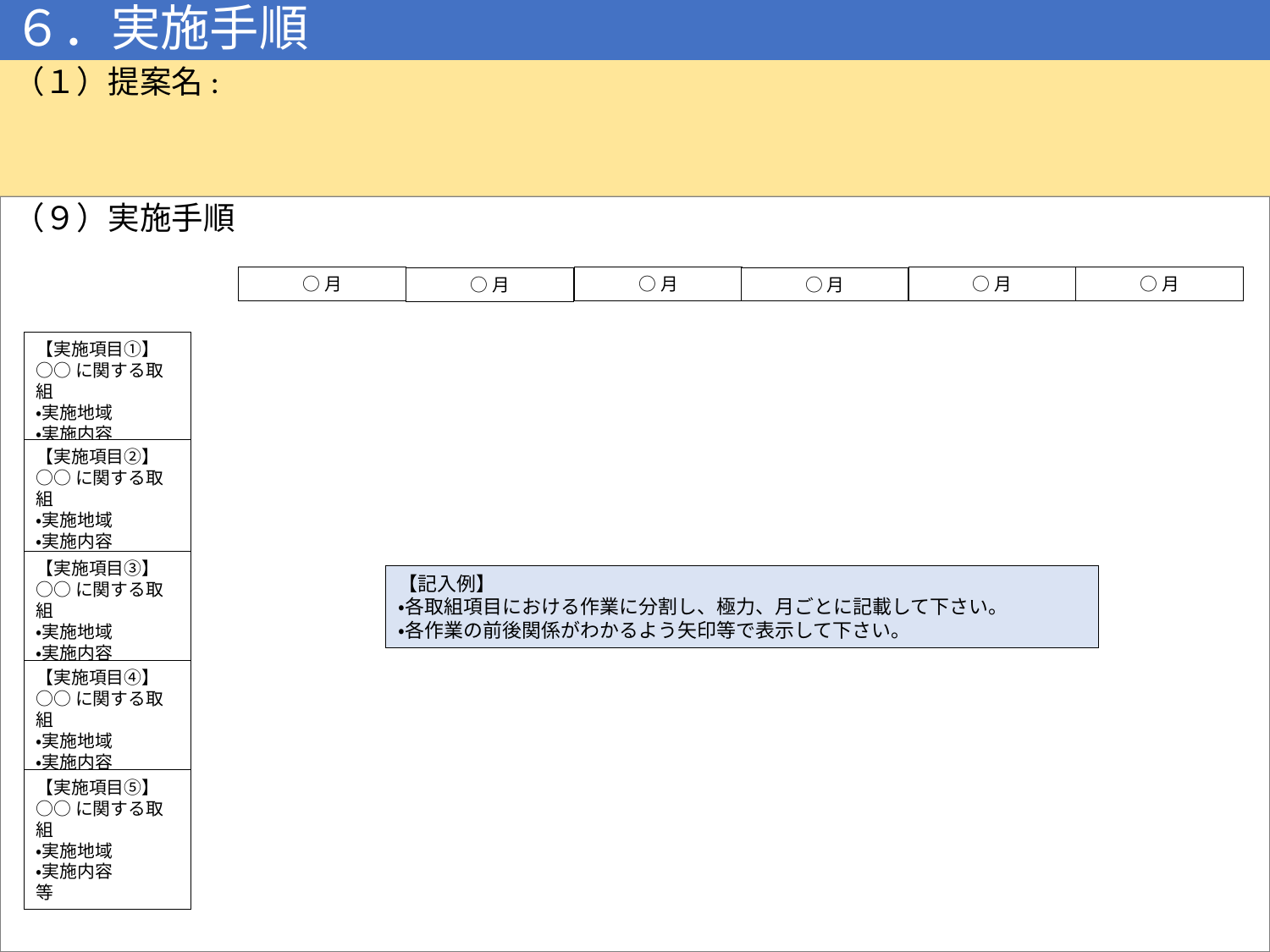

# ６．実施手順
（１）提案名:
（９）実施手順
○月
○月
○月
○月
○月
○月
【実施項目①】
○○に関する取組
・実施地域
・実施内容　　　等
【実施項目②】
○○に関する取組
・実施地域
・実施内容　　　等
【実施項目③】
○○に関する取組
・実施地域
・実施内容　　　等
【記入例】
・各取組項目における作業に分割し、極力、月ごとに記載して下さい。
・各作業の前後関係がわかるよう矢印等で表示して下さい。
【実施項目④】
○○に関する取組
・実施地域
・実施内容　　　等
【実施項目⑤】
○○に関する取組
・実施地域
・実施内容　　　等